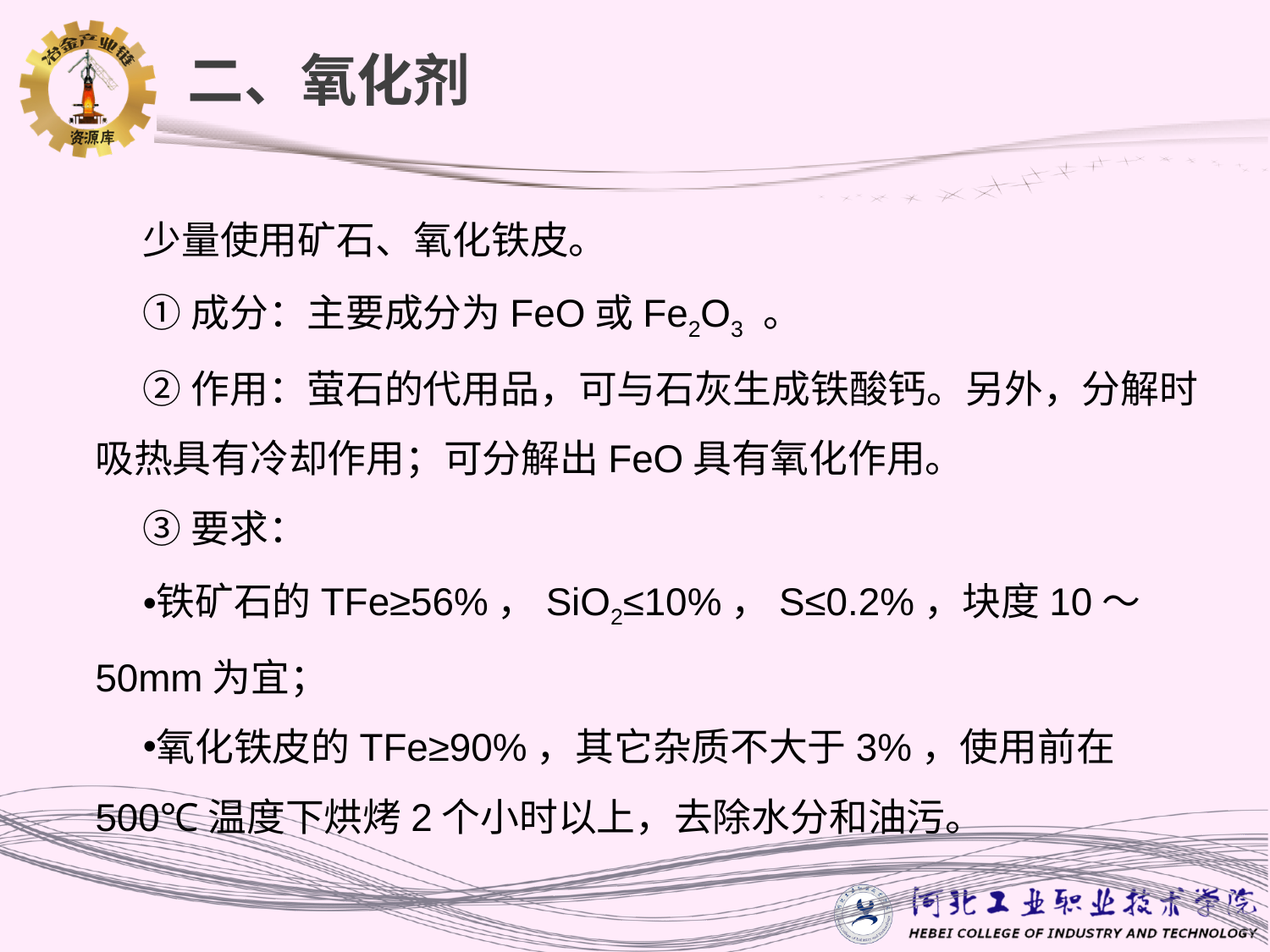

# 二、氧化剂
少量使用矿石、氧化铁皮。
①成分：主要成分为FeO或Fe2O3 。
②作用：萤石的代用品，可与石灰生成铁酸钙。另外，分解时吸热具有冷却作用；可分解出FeO具有氧化作用。
③要求：
铁矿石的TFe≥56%，SiO2≤10%，S≤0.2%，块度10～50mm为宜；
氧化铁皮的TFe≥90%，其它杂质不大于3%，使用前在500℃温度下烘烤2个小时以上，去除水分和油污。